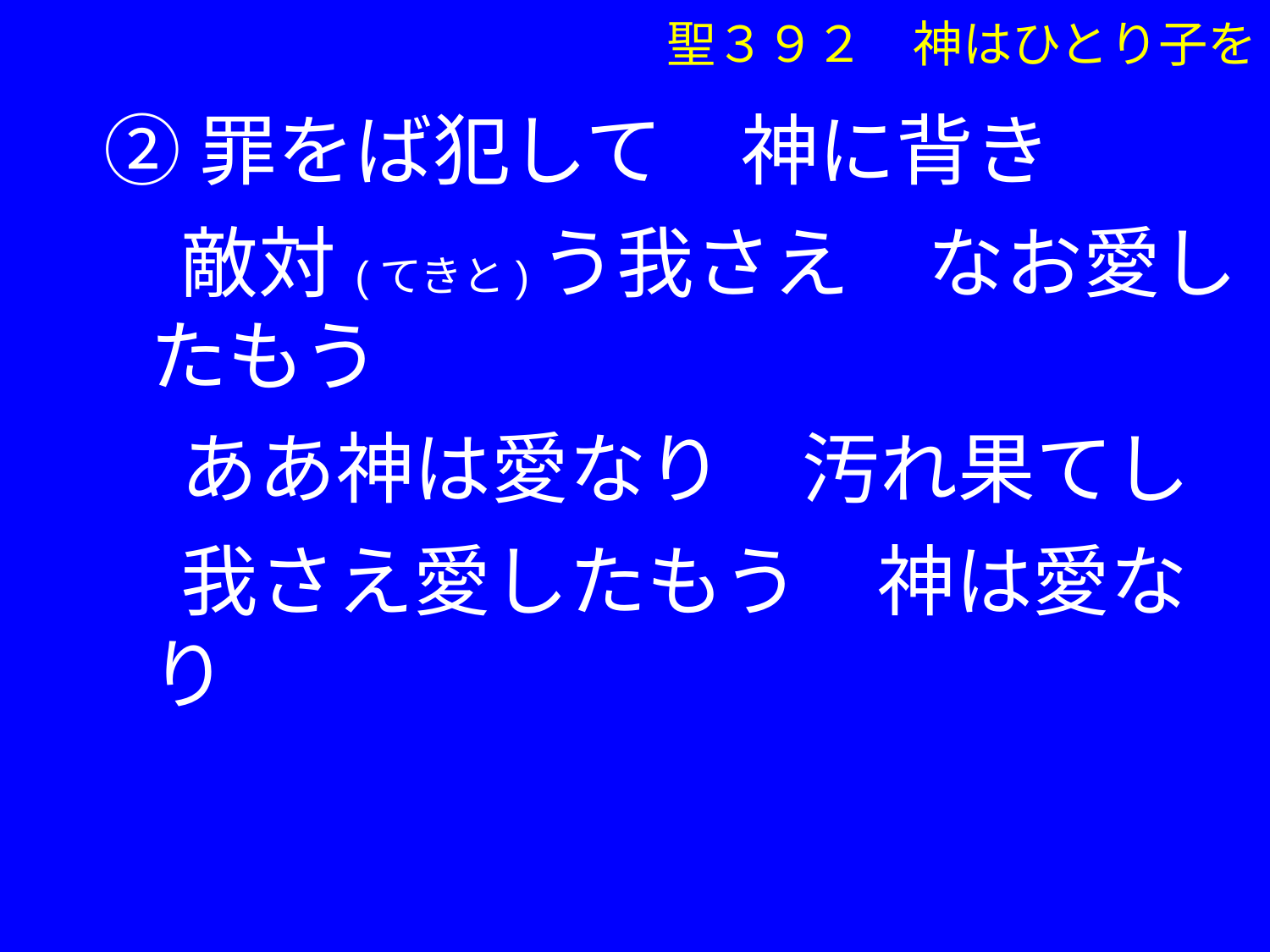

②罪をば犯して　神に背き
　敵対(てきと)う我さえ　なお愛したもう
　ああ神は愛なり　汚れ果てし
　我さえ愛したもう　神は愛なり
聖３９２　神はひとり子を